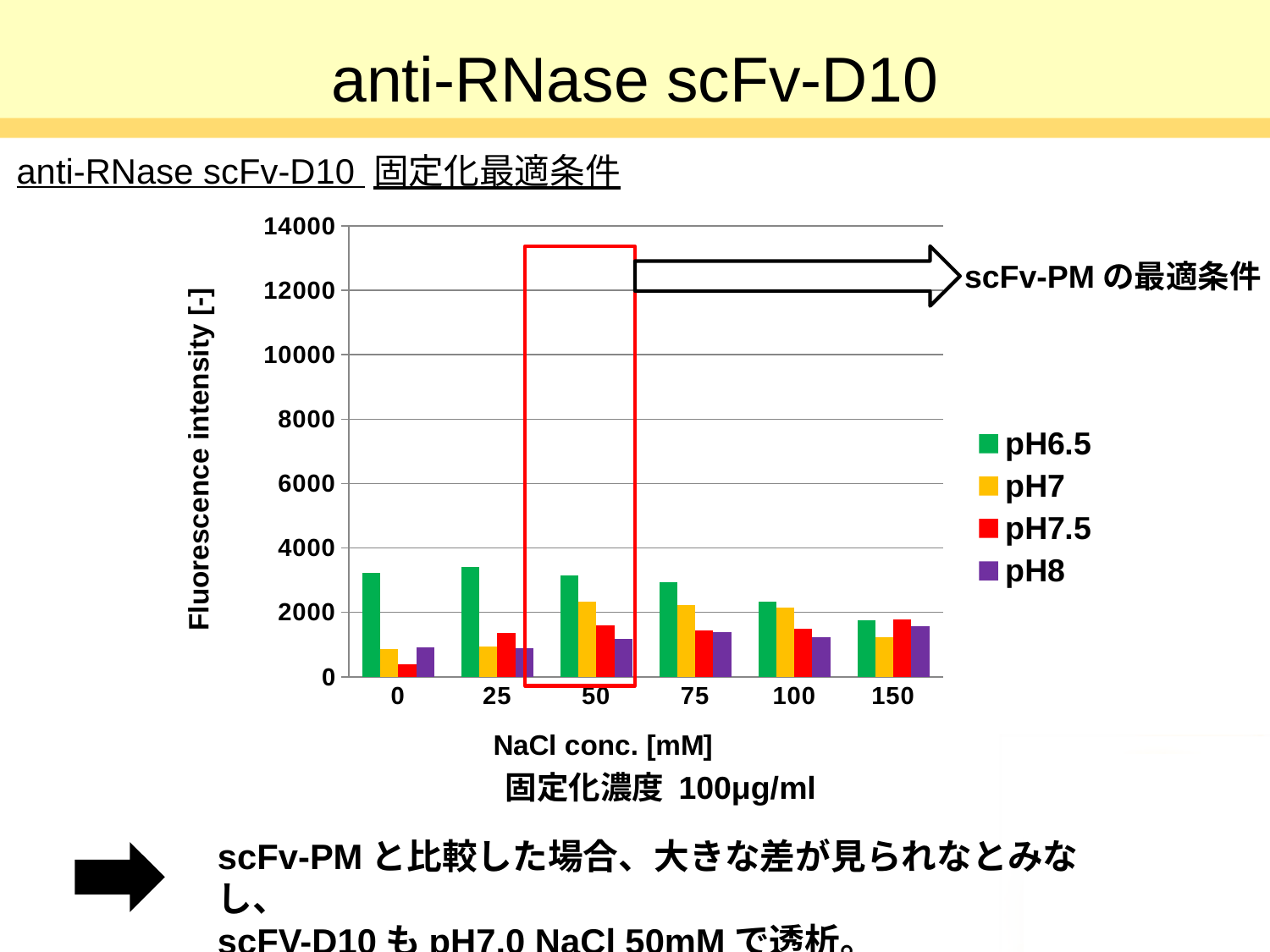

# anti-RNase scFv-D10
anti-RNase scFv-D10 固定化最適条件

### Chart

| Category |  |  |  |  |
|---|---|---|---|---|
| 0 | 3221.00314 | 868.089583 | 380.350757 | 906.623138 |
| 25 | 3412.948652 | 950.332595 | 1361.67898 | 889.499938 |
| 50 | 3153.951053 | 2329.399335 | 1586.3297010000001 | 1188.624615 |
| 75 | 2927.885236 | 2223.301441 | 1449.276321 | 1375.458256 |
| 100 | 2319.890531 | 2151.220355 | 1484.252309 | 1217.495752 |
| 150 | 1766.703669 | 1225.610762 | 1780.705393 | 1574.204408 |

scFv-PMの最適条件

固定化濃度 100μg/ml
scFv-PMと比較した場合、大きな差が見られなとみなし、
scFV-D10もpH7.0 NaCl 50mMで透析。